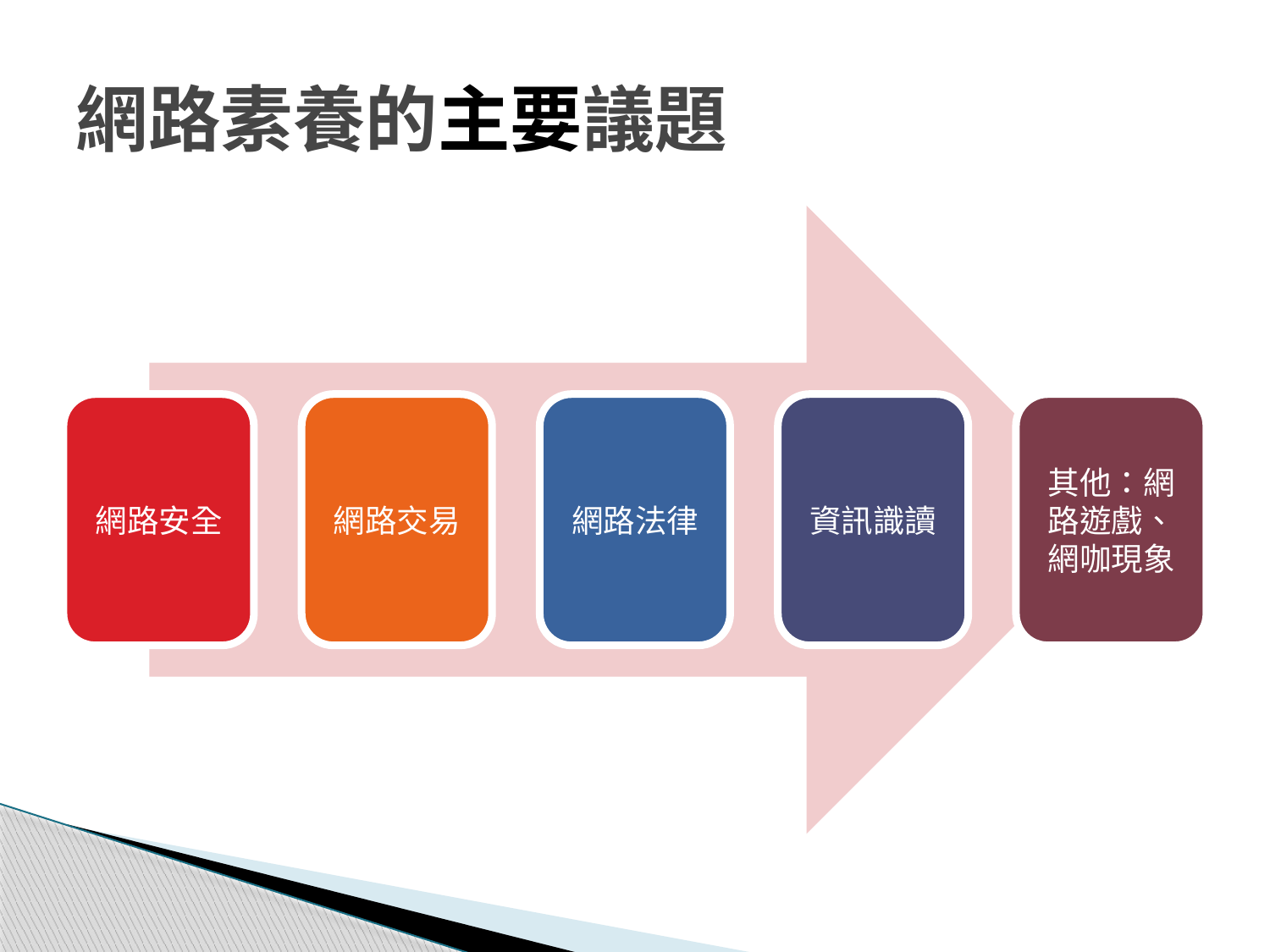

# 網路素養的主要議題
網路安全
網路交易
網路法律
資訊識讀
其他：網路遊戲、網咖現象